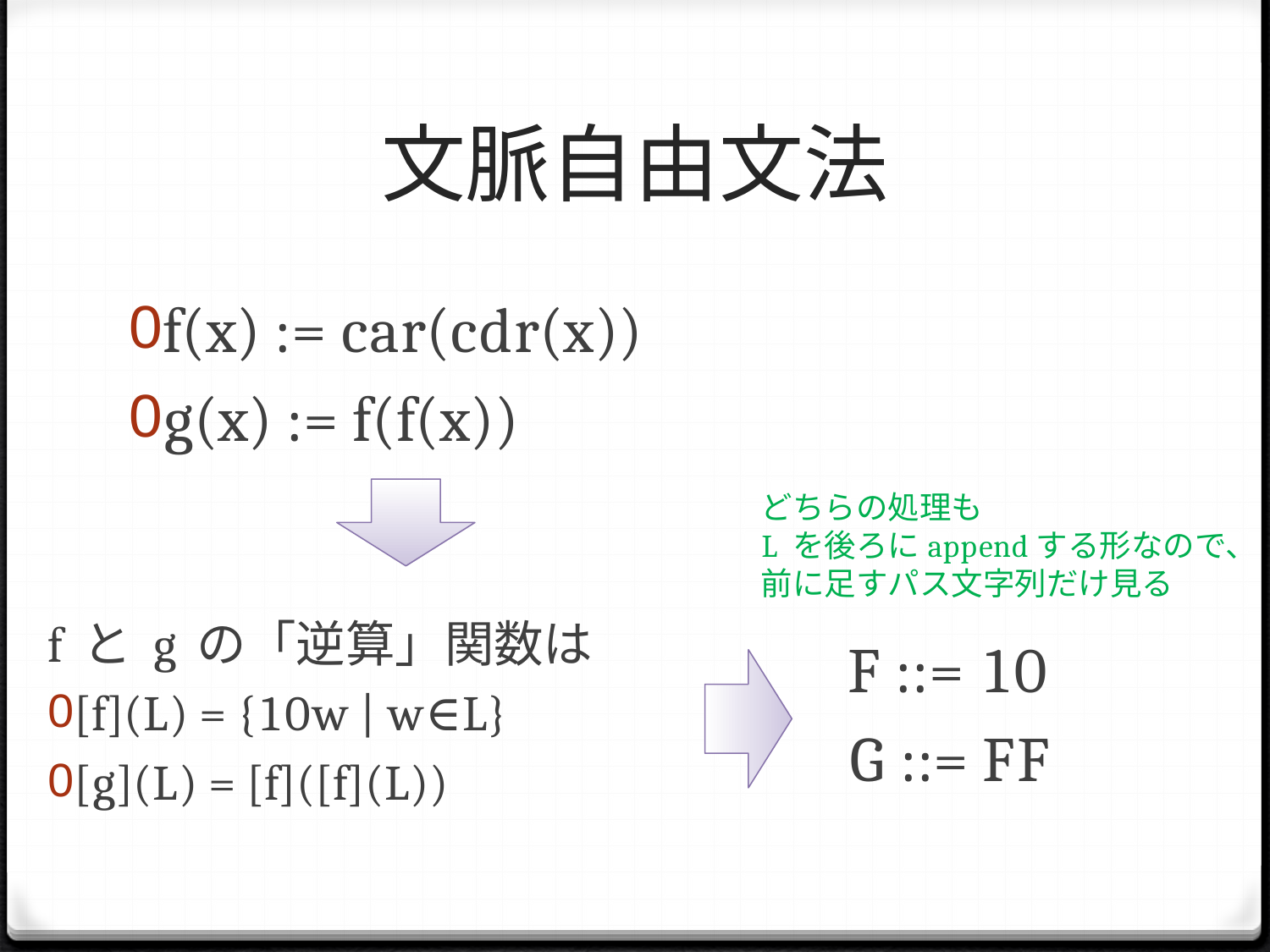

# 文脈自由文法
f(x) := car(cdr(x))
g(x) := f(f(x))

どちらの処理も
L を後ろにappendする形なので、
前に足すパス文字列だけ見る
f と g の「逆算」関数は
[f](L) = {10w | w∈L}
[g](L) = [f]([f](L))

F ::= 10
G ::= FF